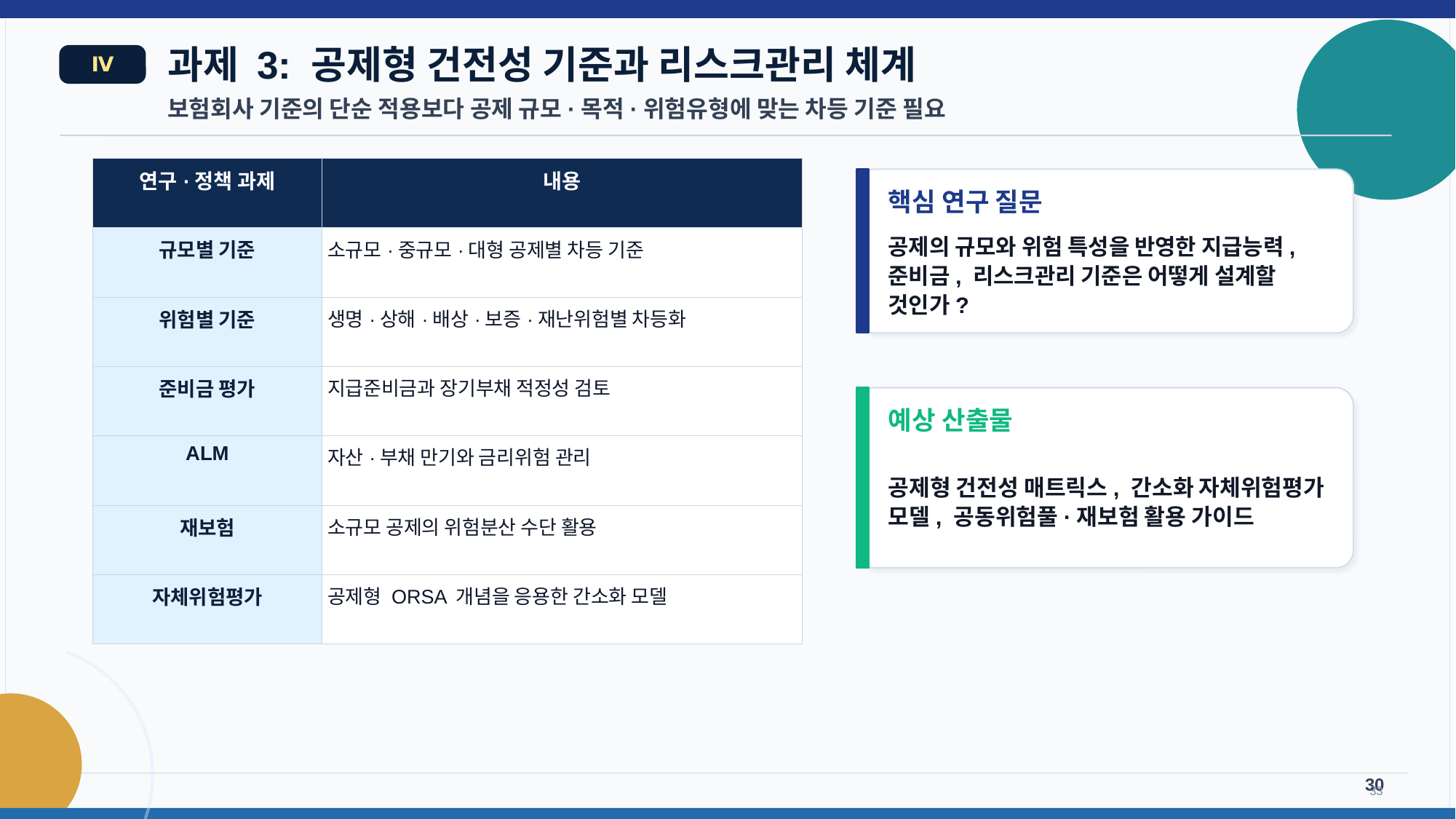

과제 3: 공제형 건전성 기준과 리스크관리 체계

Ⅳ
보험회사 기준의 단순 적용보다 공제 규모·목적·위험유형에 맞는 차등 기준 필요

| 연구·정책 과제 | 내용 |
| --- | --- |
| 규모별 기준 | 소규모·중규모·대형 공제별 차등 기준 |
| 위험별 기준 | 생명·상해·배상·보증·재난위험별 차등화 |
| 준비금 평가 | 지급준비금과 장기부채 적정성 검토 |
| ALM | 자산·부채 만기와 금리위험 관리 |
| 재보험 | 소규모 공제의 위험분산 수단 활용 |
| 자체위험평가 | 공제형 ORSA 개념을 응용한 간소화 모델 |

핵심 연구 질문
공제의 규모와 위험 특성을 반영한 지급능력,준비금, 리스크관리 기준은 어떻게 설계할 것인가?

예상 산출물
공제형 건전성 매트릭스, 간소화 자체위험평가 모델, 공동위험풀·재보험 활용 가이드

30
33